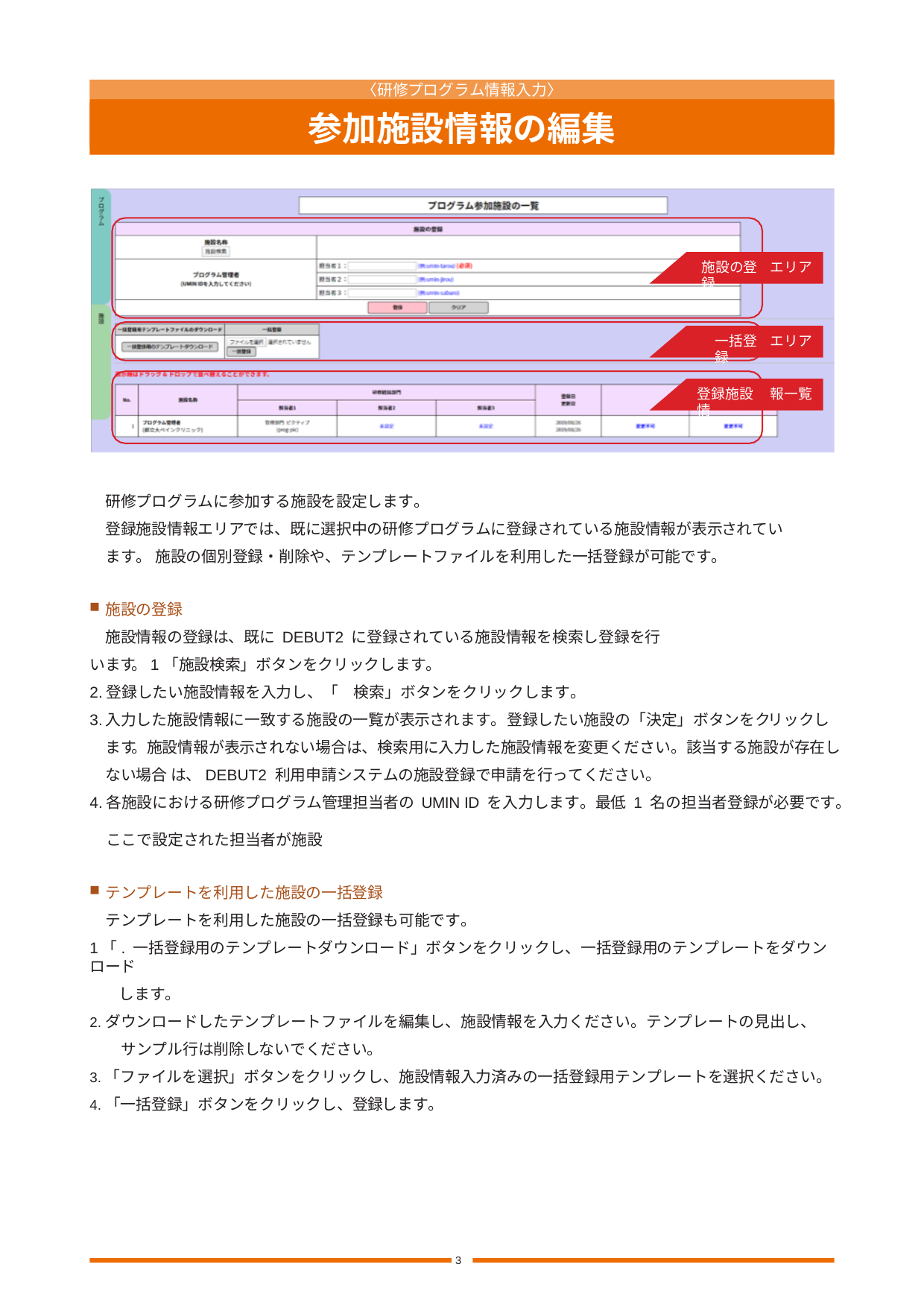

〈研修プログラム情報入力〉
参加施設情報の編集

エリア
施設の登録
エリア

一括登録
報一覧

登録施設情
研修プログラムに参加する施設を設定します。
登録施設情報エリアでは、既に選択中の研修プログラムに登録されている施設情報が表示されています。 施設の個別登録・削除や、テンプレートファイルを利用した一括登録が可能です。

施設の登録
施設情報の登録は、既にDEBUT2 に登録されている施設情報を検索し登録を行います。1.「施設検索」ボタンをクリックします。
登録したい施設情報を入力し、「　検索」ボタンをクリックします。
入力した施設情報に一致する施設の一覧が表示されます。登録したい施設の「決定」ボタンをクリックします。施設情報が表示されない場合は、検索用に入力した施設情報を変更ください。該当する施設が存在しない場合 は、DEBUT2 利用申請システムの施設登録で申請を行ってください。
各施設における研修プログラム管理担当者の UMIN ID を入力します。最低 1 名の担当者登録が必要です。
ここで設定された担当者が施設

テンプレートを利用した施設の一括登録
テンプレートを利用した施設の一括登録も可能です。
1「. 一括登録用のテンプレートダウンロード」ボタンをクリックし、一括登録用のテンプレートをダウンロード
　　します。
ダウンロードしたテンプレートファイルを編集し、施設情報を入力ください。テンプレートの見出し、
　　サンプル行は削除しないでください。
「ファイルを選択」ボタンをクリックし、施設情報入力済みの一括登録用テンプレートを選択ください。
「一括登録」ボタンをクリックし、登録します。
3